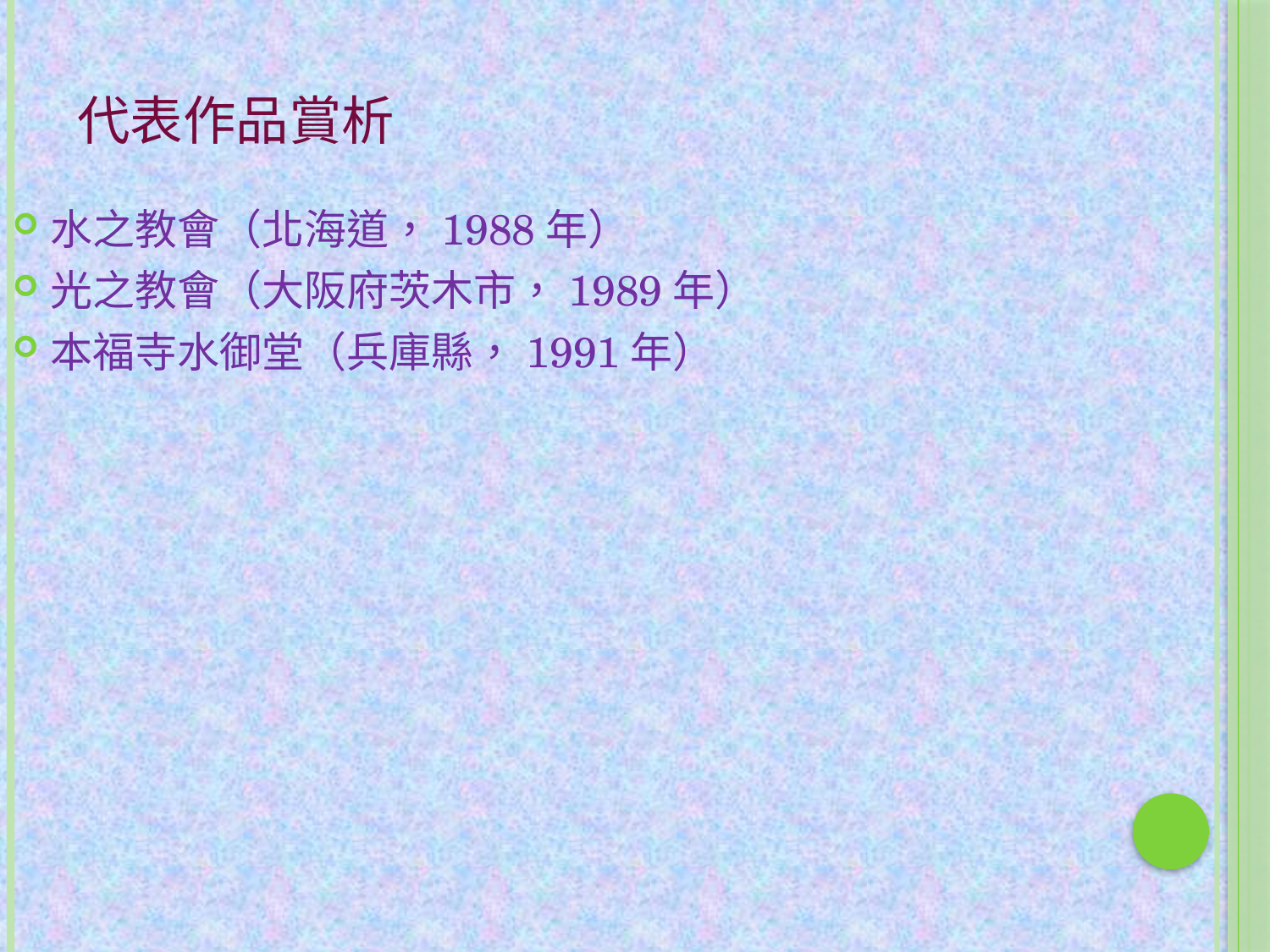

# 代表作品賞析
水之教會（北海道，1988年）
光之教會（大阪府茨木市，1989年）
本福寺水御堂（兵庫縣，1991年）